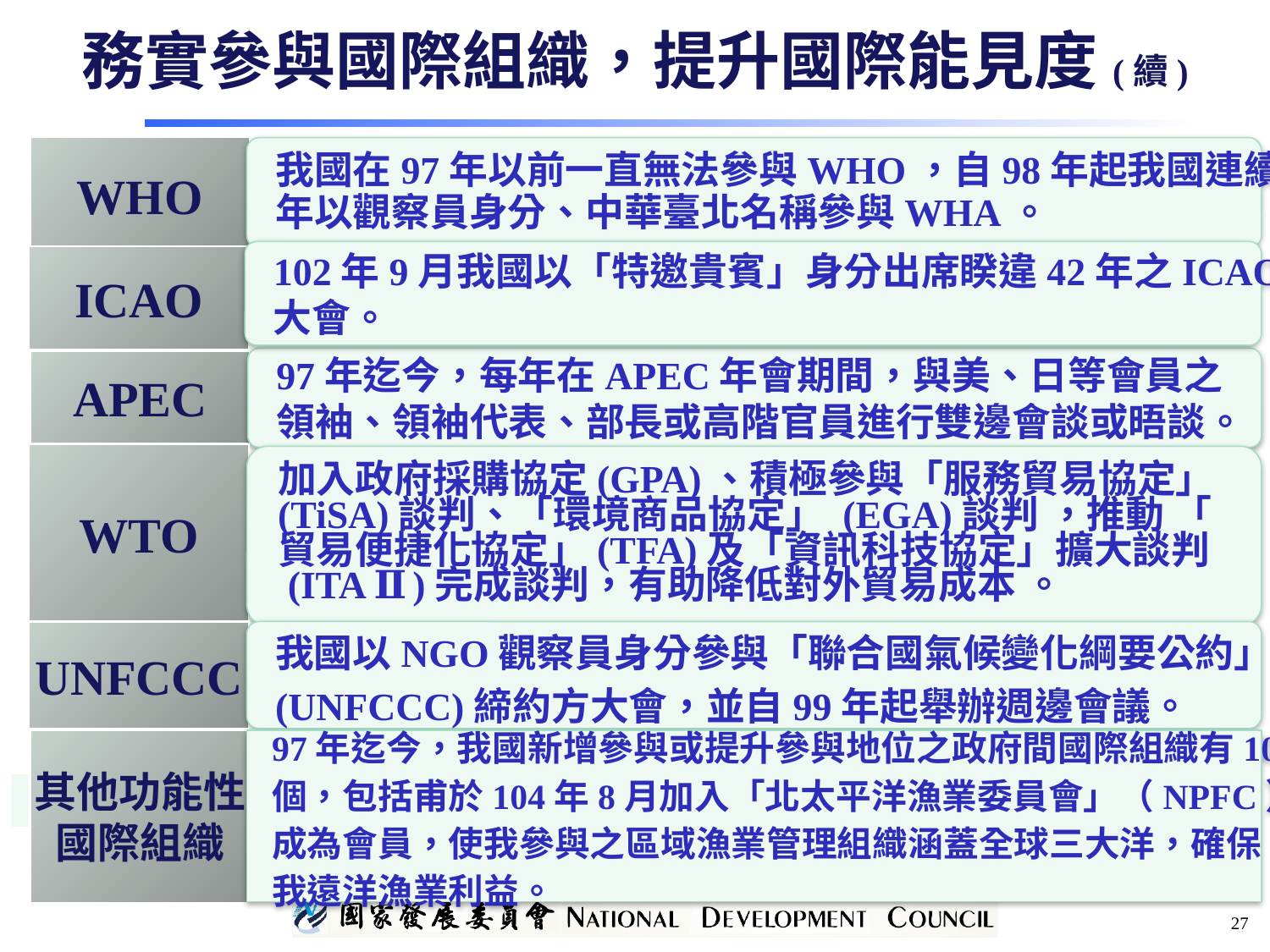

務實參與國際組織，提升國際能見度(續)
WHO
我國在97年以前一直無法參與WHO，自98年起我國連續7
年以觀察員身分、中華臺北名稱參與WHA。
102年9月我國以「特邀貴賓」身分出席睽違42年之ICAO
大會。
ICAO
97年迄今，每年在APEC年會期間，與美、日等會員之
領袖、領袖代表、部長或高階官員進行雙邊會談或晤談。
APEC
WTO
加入政府採購協定(GPA)、積極參與「服務貿易協定」
(TiSA)談判、「環境商品協定」 (EGA)談判 ，推動 「
貿易便捷化協定」(TFA)及「資訊科技協定」擴大談判
 (ITA Ⅱ)完成談判，有助降低對外貿易成本 。
UNFCCC
我國以NGO觀察員身分參與「聯合國氣候變化綱要公約」
(UNFCCC)締約方大會，並自99年起舉辦週邊會議。
97年迄今，我國新增參與或提升參與地位之政府間國際組織有10
個，包括甫於104年8月加入「北太平洋漁業委員會」（NPFC）
成為會員，使我參與之區域漁業管理組織涵蓋全球三大洋，確保
我遠洋漁業利益。
其他功能性
國際組織

27